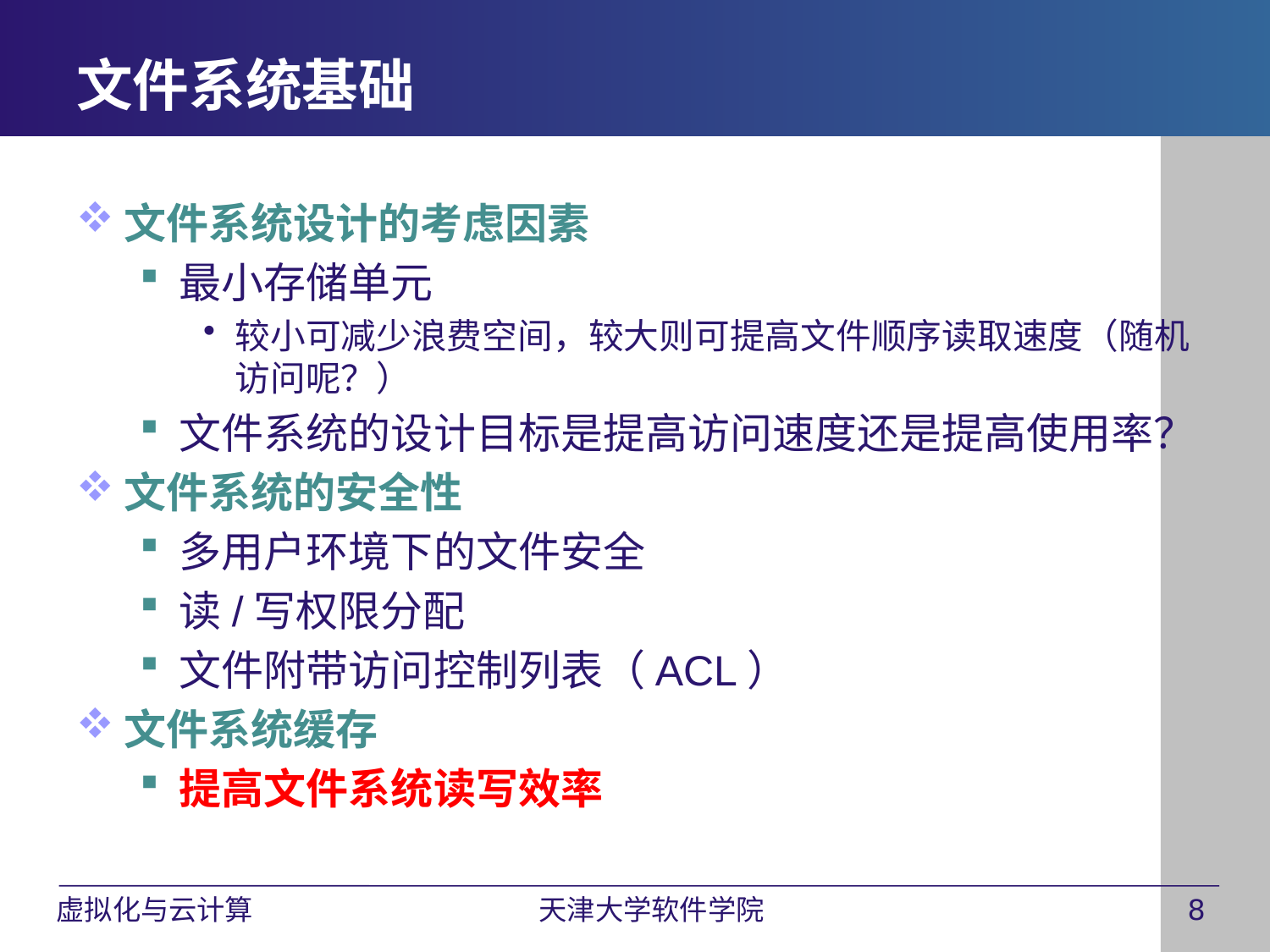

# 文件系统基础
文件系统设计的考虑因素
最小存储单元
较小可减少浪费空间，较大则可提高文件顺序读取速度（随机访问呢？）
文件系统的设计目标是提高访问速度还是提高使用率？
文件系统的安全性
多用户环境下的文件安全
读/写权限分配
文件附带访问控制列表（ACL）
文件系统缓存
提高文件系统读写效率